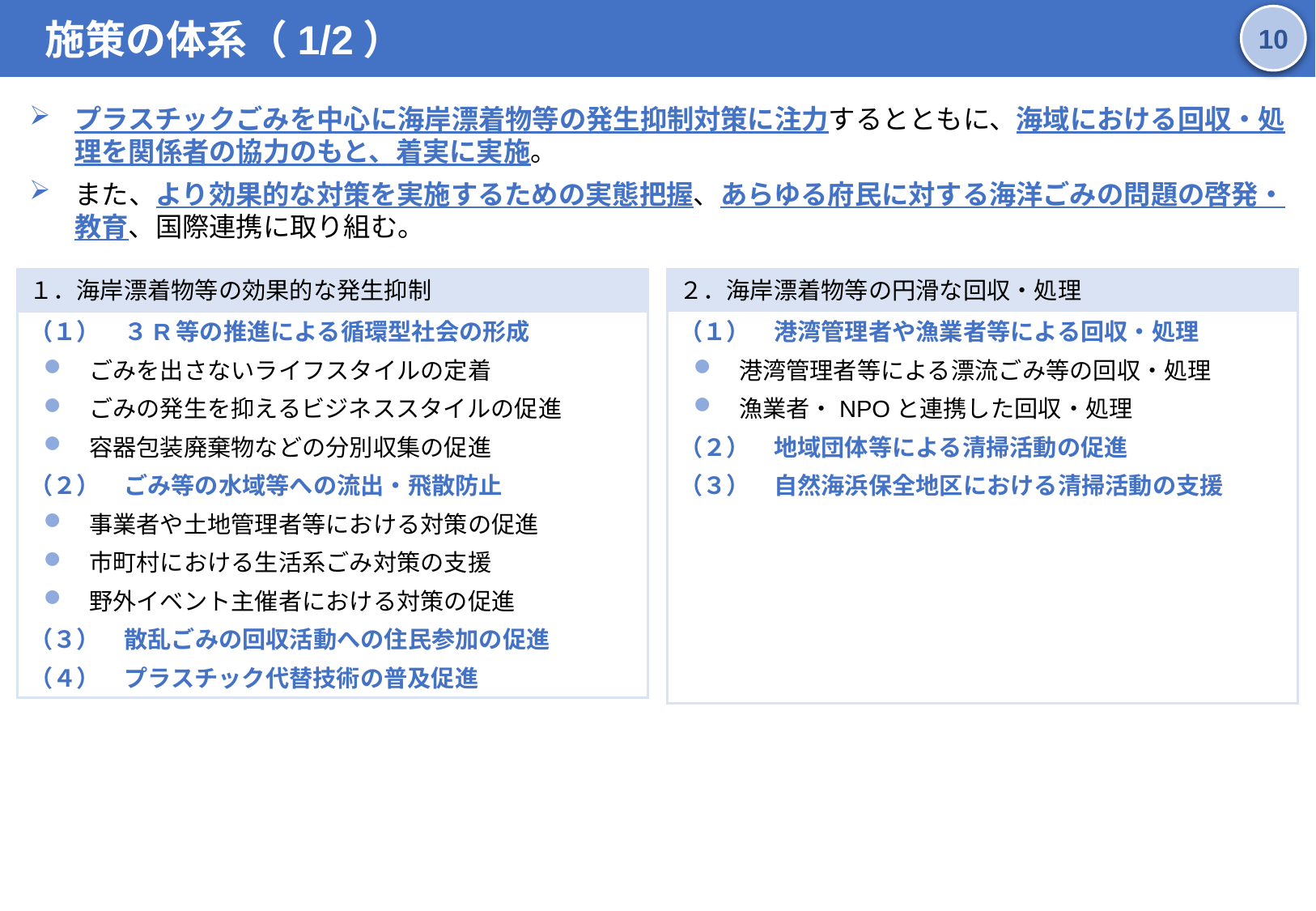

施策の体系（1/2）
10
プラスチックごみを中心に海岸漂着物等の発生抑制対策に注力するとともに、海域における回収・処理を関係者の協力のもと、着実に実施。
また、より効果的な対策を実施するための実態把握、あらゆる府民に対する海洋ごみの問題の啓発・教育、国際連携に取り組む。
１．海岸漂着物等の効果的な発生抑制
２．海岸漂着物等の円滑な回収・処理
（１）　港湾管理者や漁業者等による回収・処理
港湾管理者等による漂流ごみ等の回収・処理
漁業者・NPOと連携した回収・処理
（２）　地域団体等による清掃活動の促進
（３）　自然海浜保全地区における清掃活動の支援
（１）　３R等の推進による循環型社会の形成
ごみを出さないライフスタイルの定着
ごみの発生を抑えるビジネススタイルの促進
容器包装廃棄物などの分別収集の促進
（２）　ごみ等の水域等への流出・飛散防止
事業者や土地管理者等における対策の促進
市町村における生活系ごみ対策の支援
野外イベント主催者における対策の促進
（３）　散乱ごみの回収活動への住民参加の促進
（４）　プラスチック代替技術の普及促進